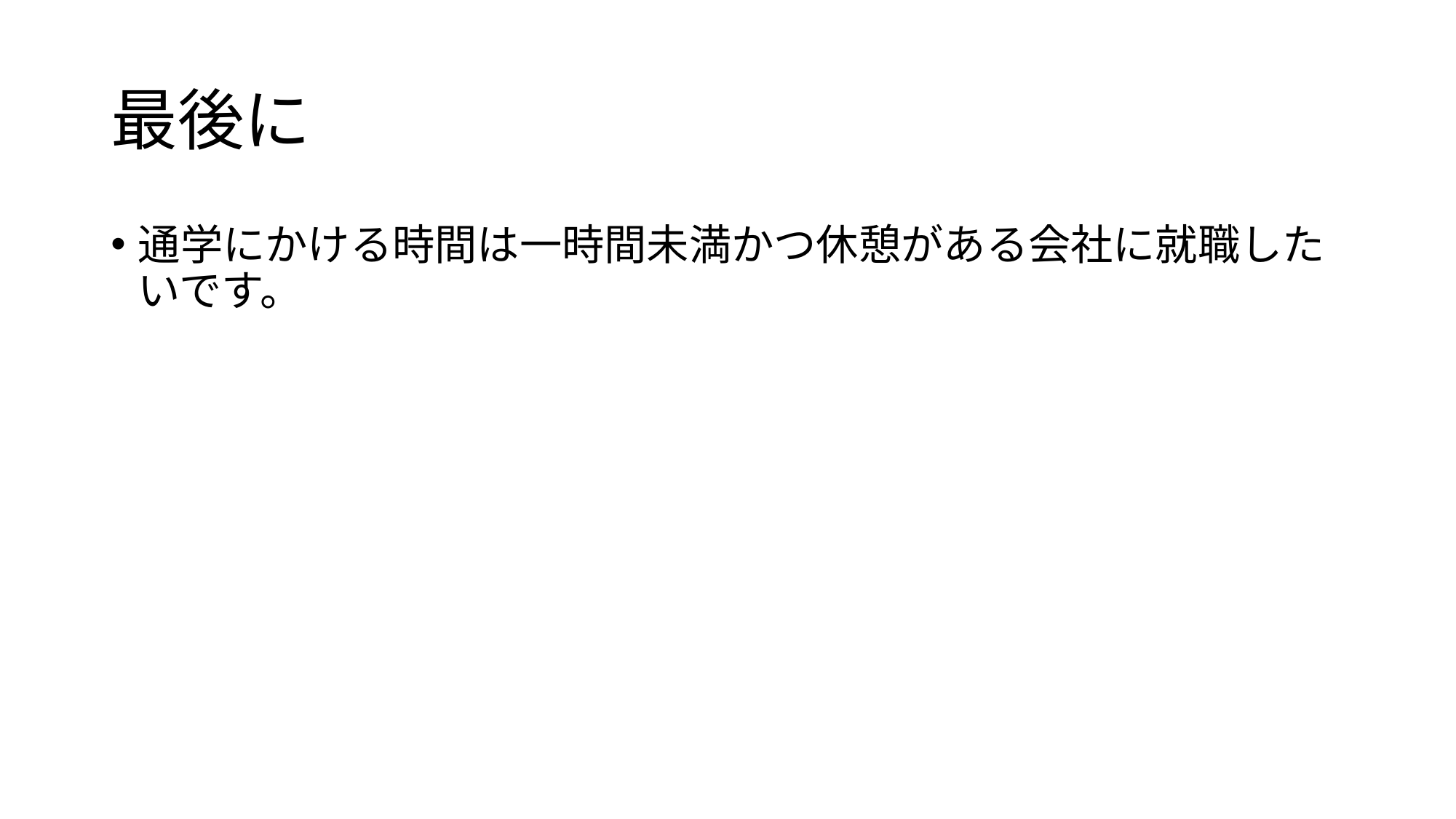

# 最後に
通学にかける時間は一時間未満かつ休憩がある会社に就職したいです。